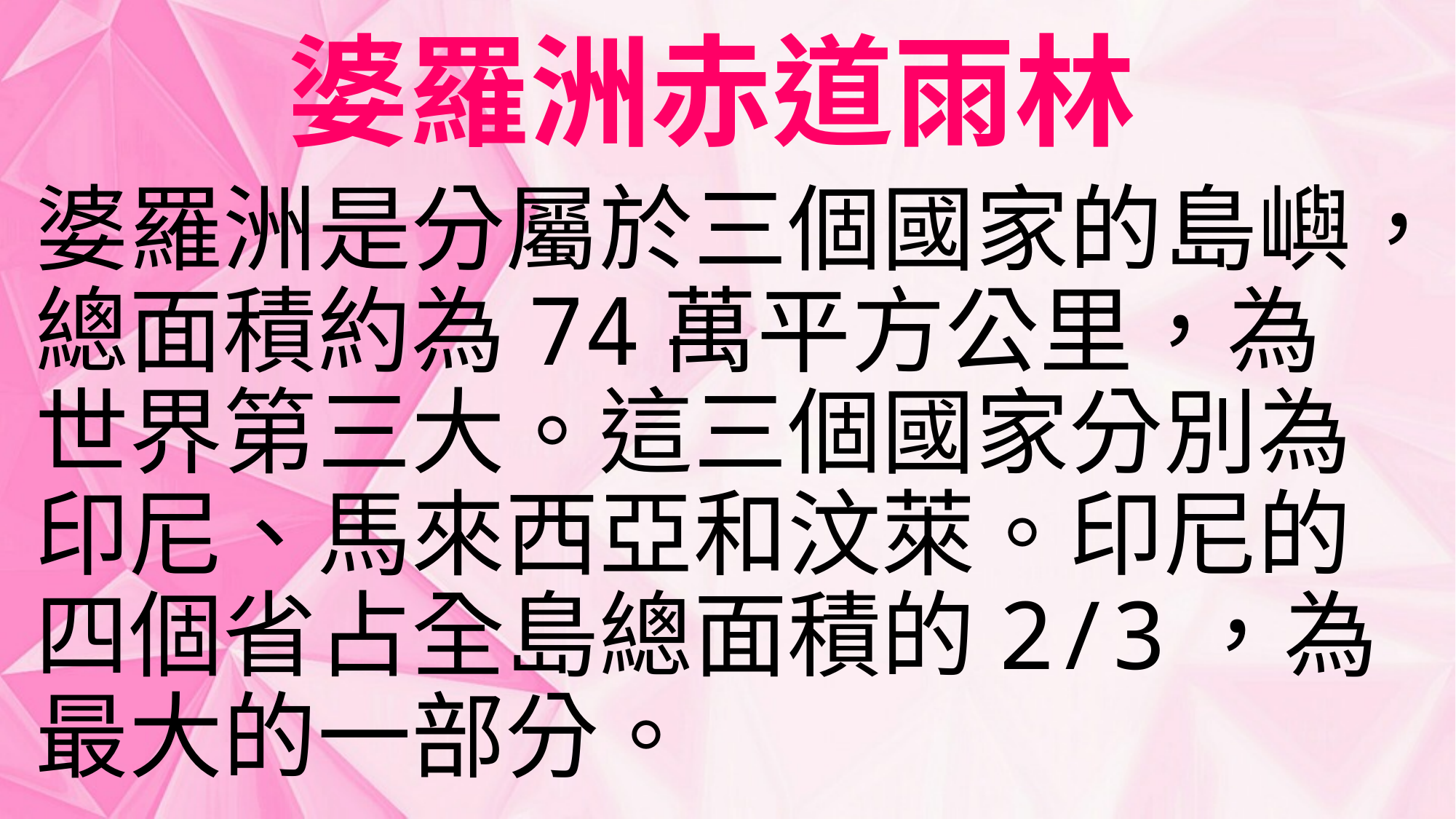

# 婆羅洲赤道雨林
婆羅洲是分屬於三個國家的島嶼，總面積約為74萬平方公里，為世界第三大。這三個國家分別為印尼、馬來西亞和汶萊。印尼的四個省占全島總面積的2/3，為最大的一部分。